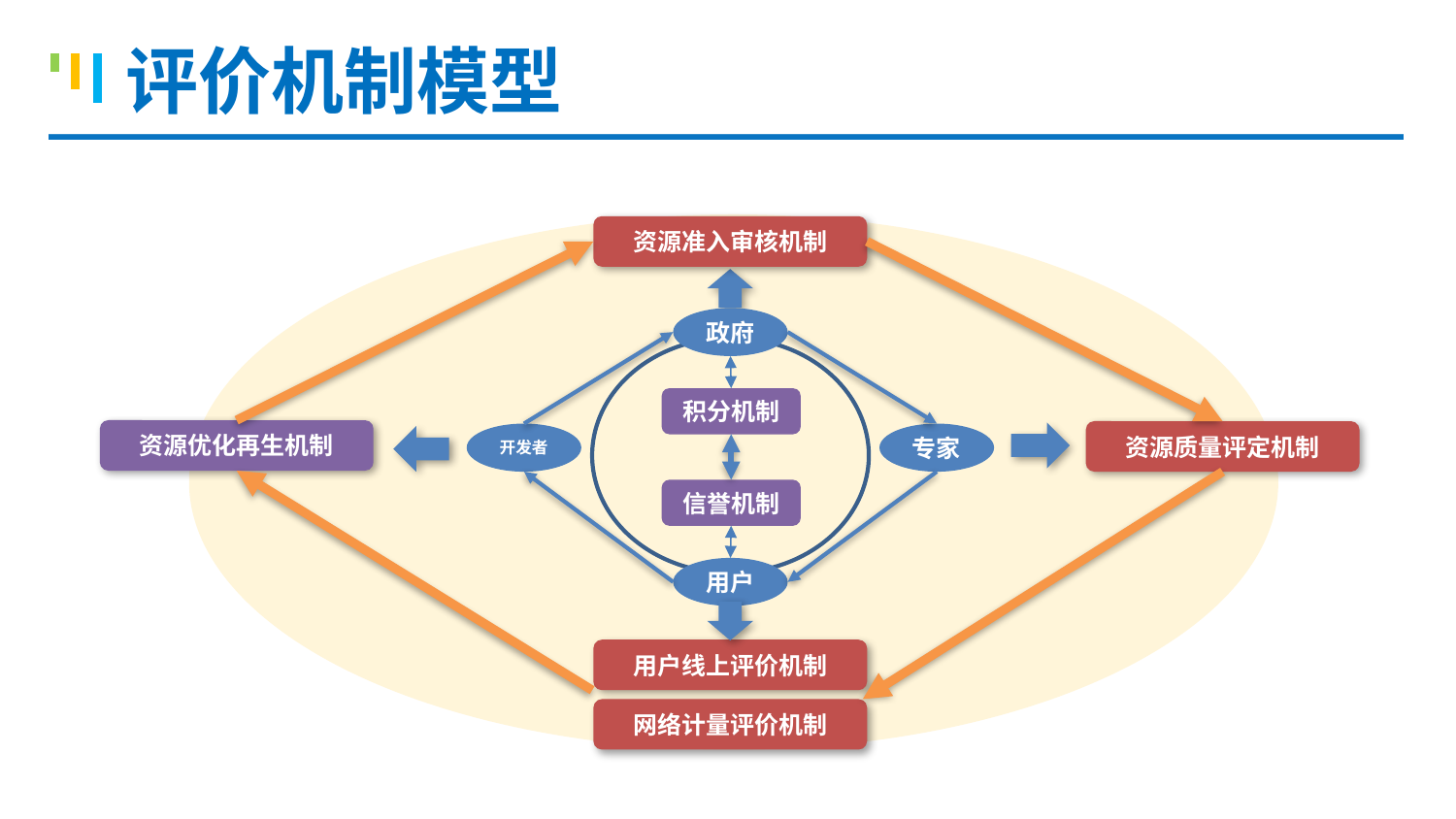

评价机制模型

资源准入审核机制

政府

积分机制

资源优化再生机制

资源质量评定机制
开发者
专家
信誉机制
用户

用户线上评价机制
网络计量评价机制